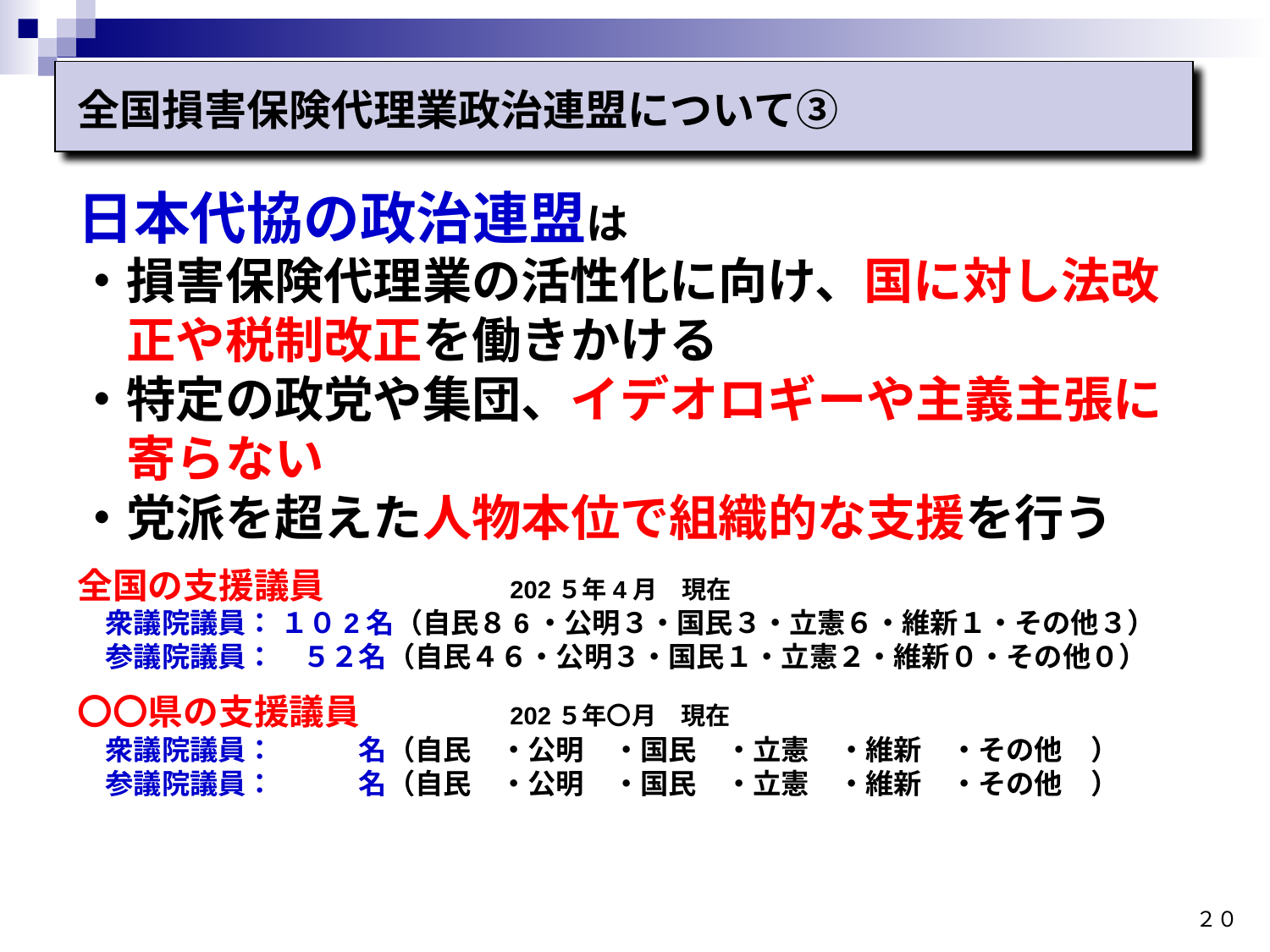

全国損害保険代理業政治連盟について③

日本代協の政治連盟は
・損害保険代理業の活性化に向け、国に対し法改
　正や税制改正を働きかける
・特定の政党や集団、イデオロギーや主義主張に
　寄らない
・党派を超えた人物本位で組織的な支援を行う

全国の支援議員　　　　　202５年4月　現在
　衆議院議員： １０2名（自民８6・公明３・国民３・立憲６・維新１・その他３）
　参議院議員：　５２名（自民４６・公明３・国民１・立憲２・維新０・その他０）

〇〇県の支援議員　　　　202５年〇月　現在
　衆議院議員：　　　名（自民　・公明　・国民　・立憲　・維新　・その他　）
　参議院議員：　　　名（自民　・公明　・国民　・立憲　・維新　・その他　）

２０